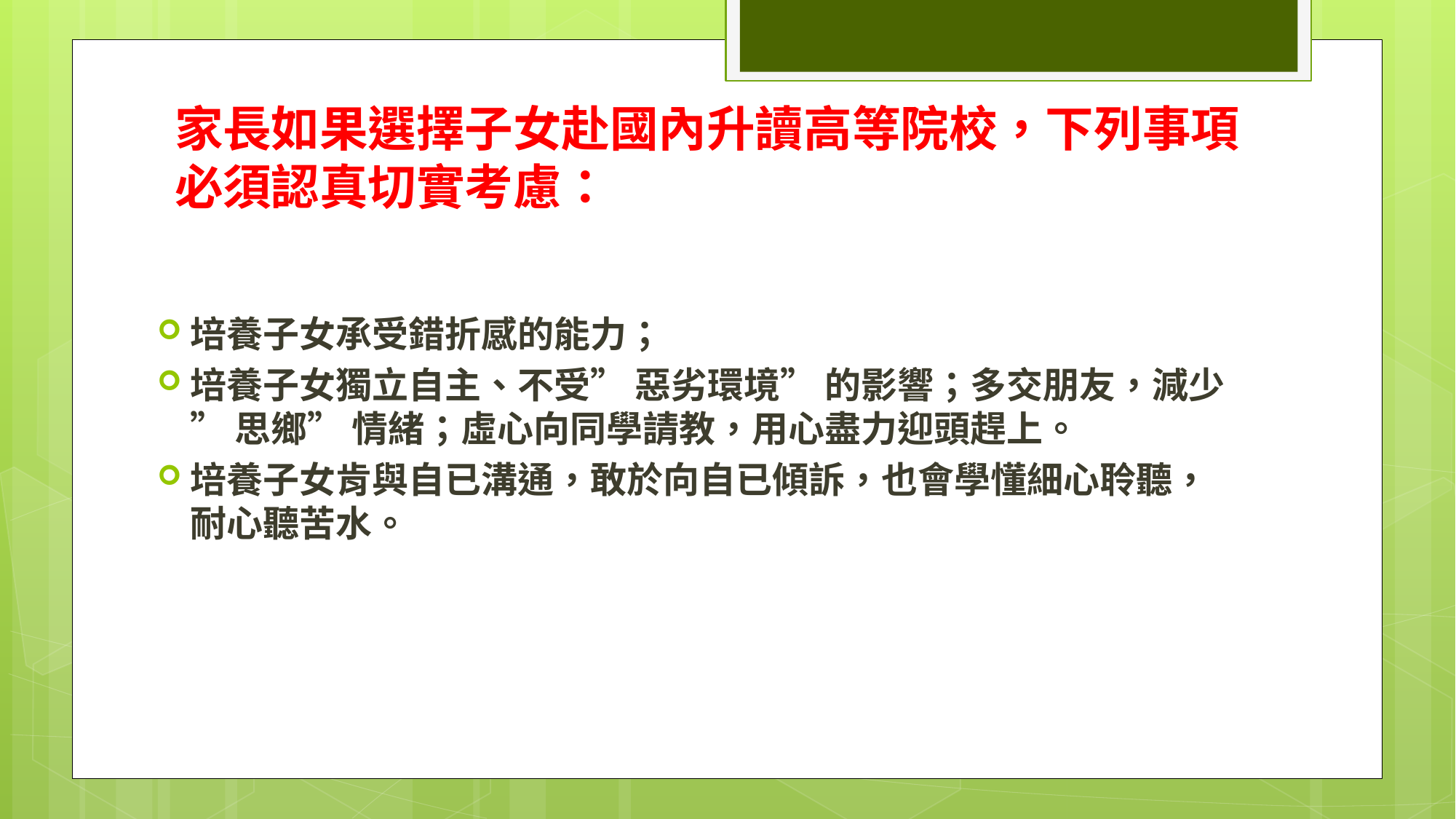

# 家長如果選擇子女赴國內升讀高等院校，下列事項必須認真切實考慮：
培養子女承受錯折感的能力；
培養子女獨立自主、不受” 惡劣環境” 的影響；多交朋友，減少” 思鄉” 情緒；虛心向同學請教，用心盡力迎頭趕上。
培養子女肯與自已溝通，敢於向自已傾訴，也會學懂細心聆聽，耐心聽苦水。